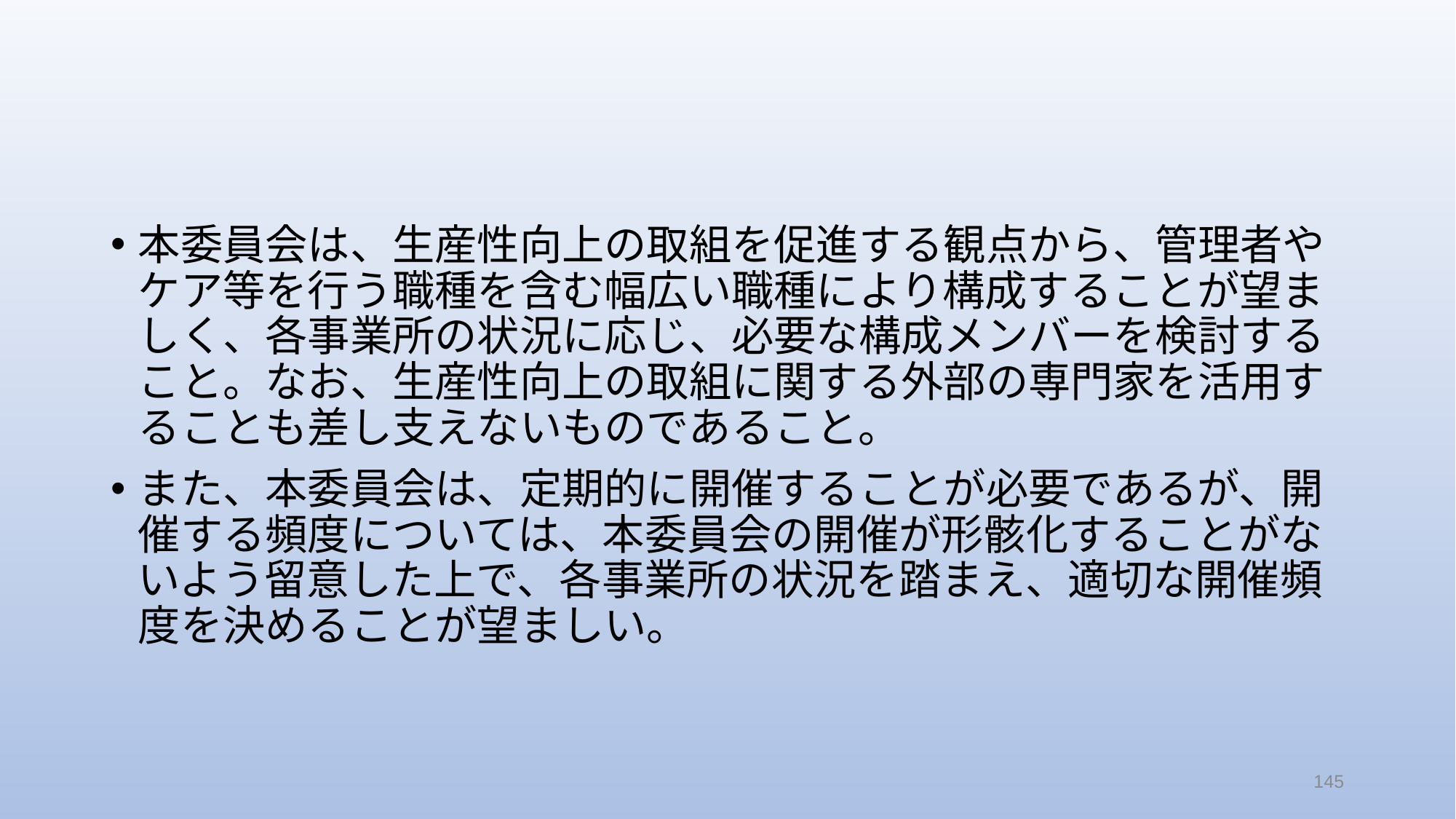

#
本委員会は、生産性向上の取組を促進する観点から、管理者やケア等を行う職種を含む幅広い職種により構成することが望ましく、各事業所の状況に応じ、必要な構成メンバーを検討すること。なお、生産性向上の取組に関する外部の専門家を活用することも差し支えないものであること。
また、本委員会は、定期的に開催することが必要であるが、開催する頻度については、本委員会の開催が形骸化することがないよう留意した上で、各事業所の状況を踏まえ、適切な開催頻度を決めることが望ましい。
145